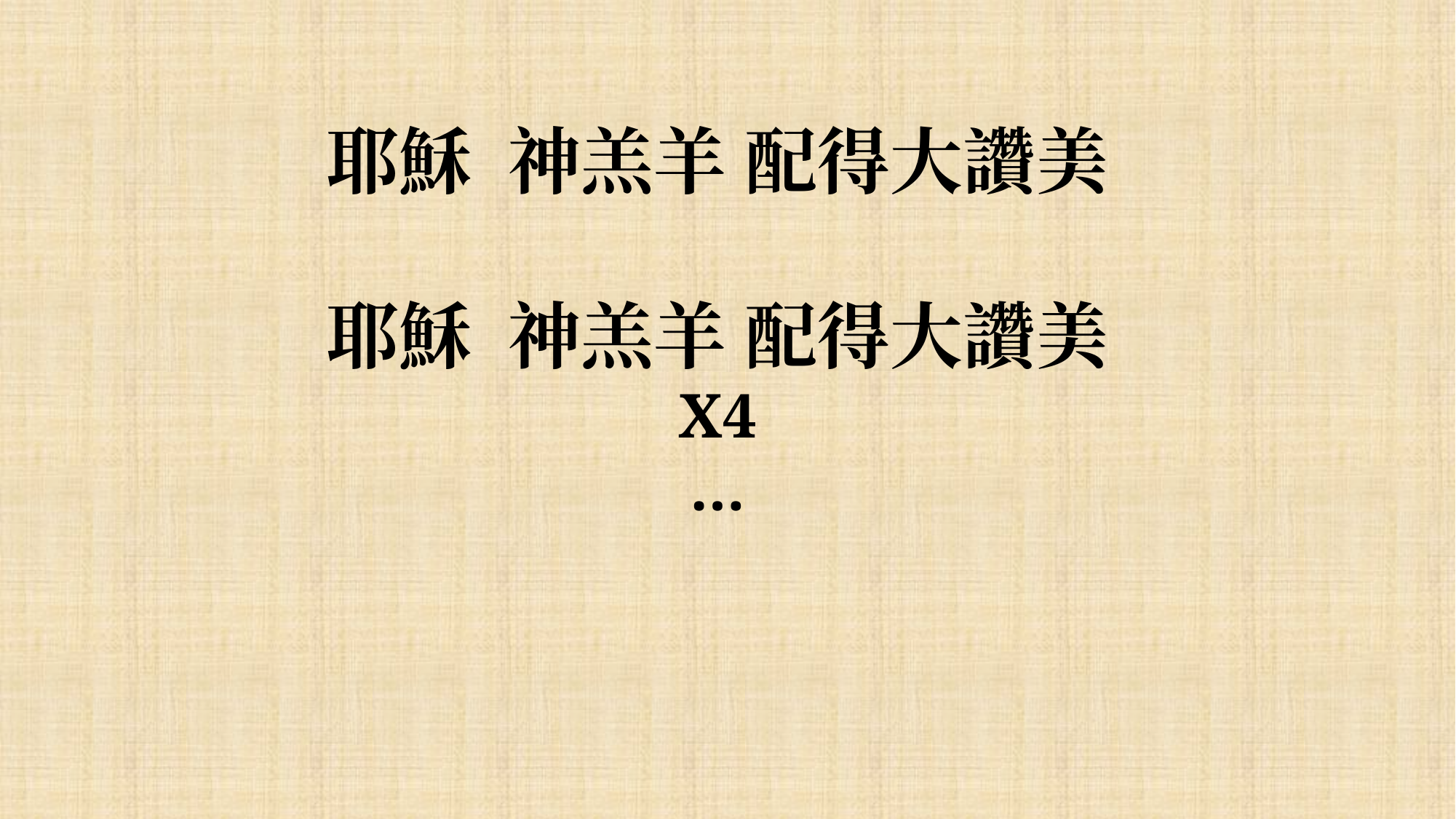

耶穌  神羔羊 配得大讚美

耶穌  神羔羊 配得大讚美
X4
…